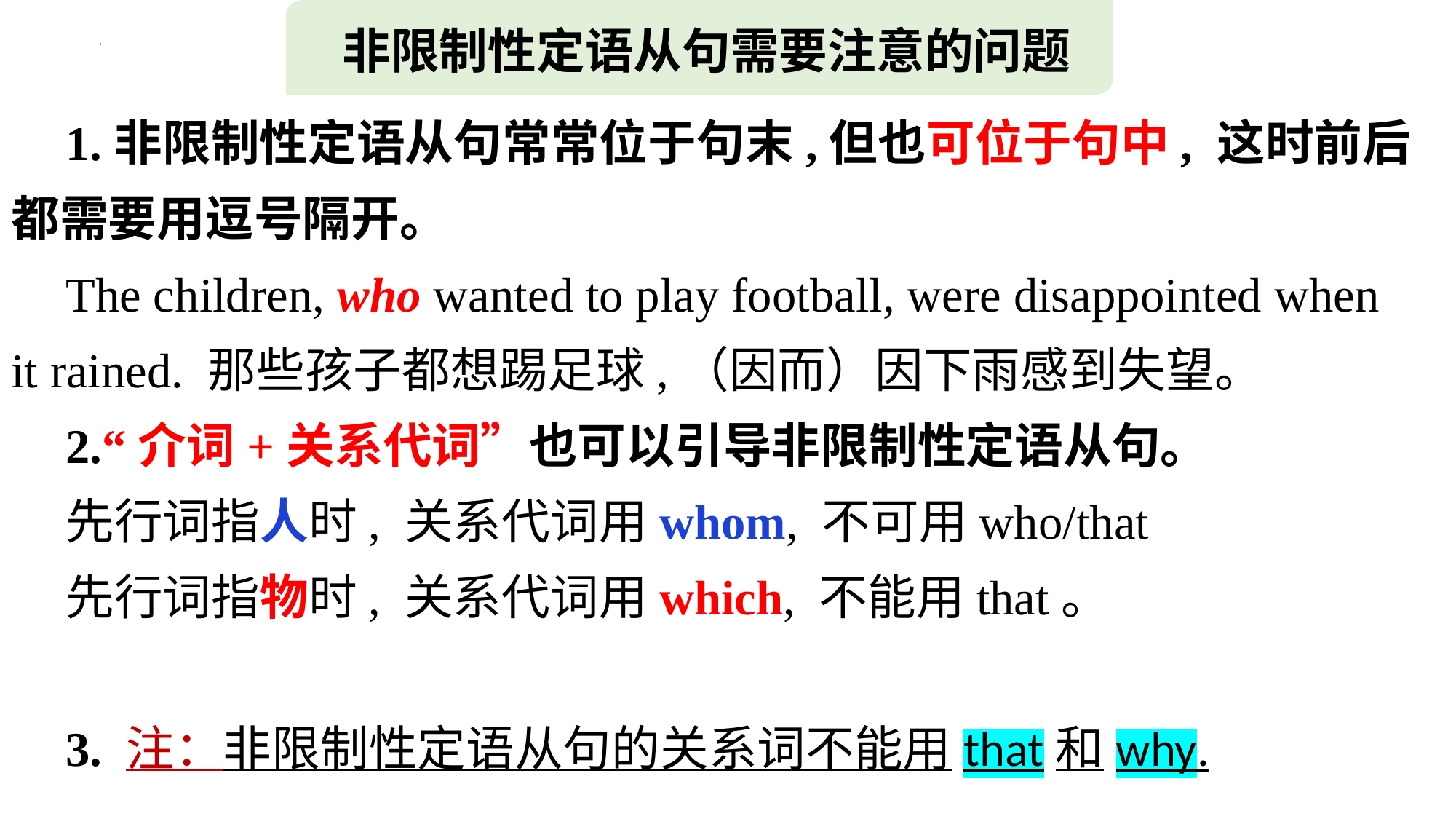

非限制性定语从句需要注意的问题
1.非限制性定语从句常常位于句末,但也可位于句中, 这时前后都需要用逗号隔开。
The children, who wanted to play football, were disappointed when it rained. 那些孩子都想踢足球,（因而）因下雨感到失望。
2.“介词+关系代词”也可以引导非限制性定语从句。
先行词指人时, 关系代词用whom, 不可用who/that
先行词指物时, 关系代词用which, 不能用that。

3. 注：非限制性定语从句的关系词不能用that和why.